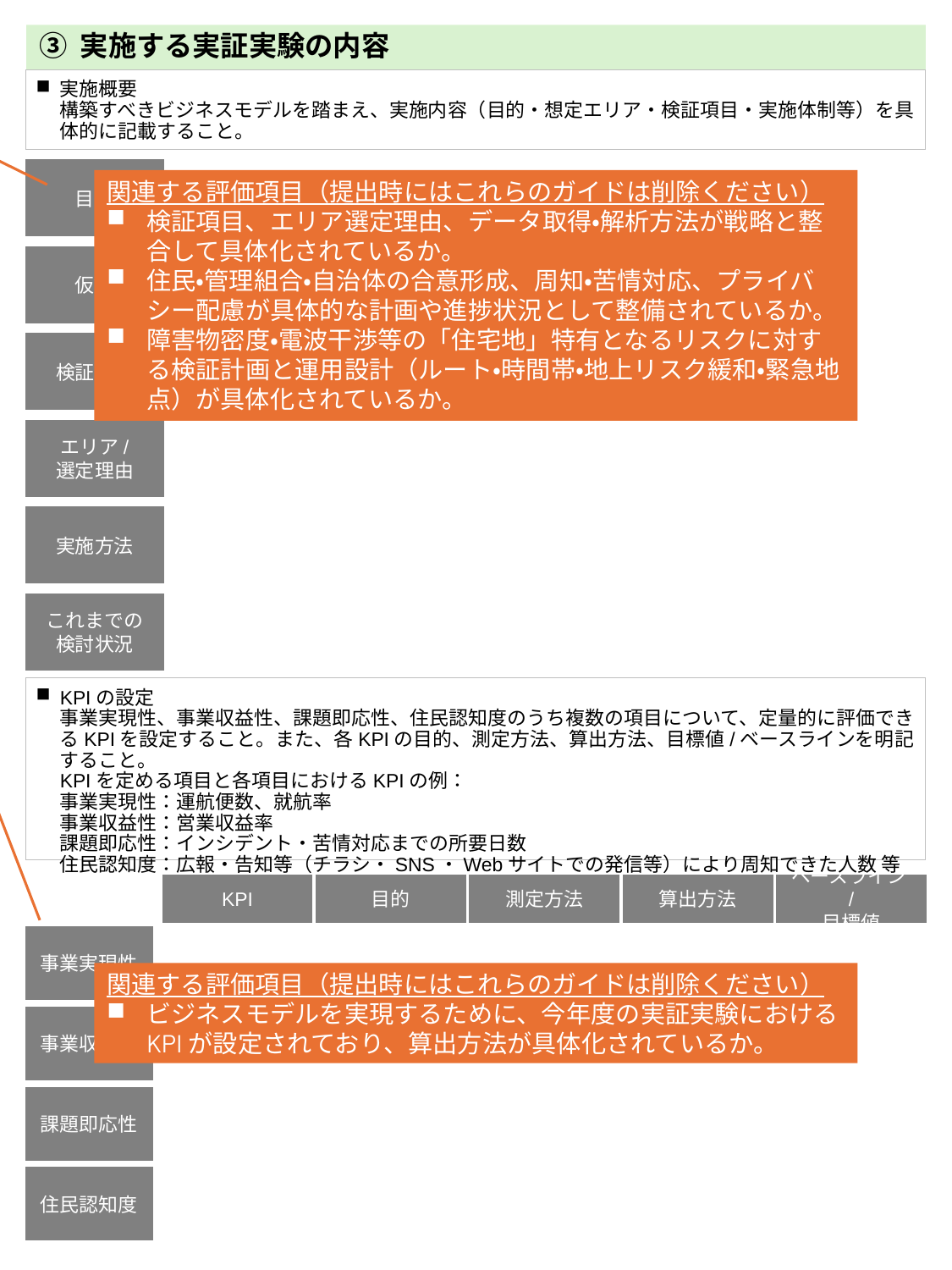

# ③ 実施する実証実験の内容
実施概要
構築すべきビジネスモデルを踏まえ、実施内容（目的・想定エリア・検証項目・実施体制等）を具体的に記載すること。

評価項目に則した内容が記載されていればフォーマットは問いません。
関連する評価項目（提出時にはこれらのガイドは削除ください）
検証項目、エリア選定理由、データ取得・解析方法が戦略と整合して具体化されているか。
住民・管理組合・自治体の合意形成、周知・苦情対応、プライバシー配慮が具体的な計画や進捗状況として整備されているか。
障害物密度・電波干渉等の「住宅地」特有となるリスクに対する検証計画と運用設計（ルート・時間帯・地上リスク緩和・緊急地点）が具体化されているか。
評価項目に則した内容が記載されていればフォーマットは問いません。
関連する評価項目（提出時にはこれらのガイドは削除ください）
ビジネスモデルを実現するために、今年度の実証実験におけるKPIが設定されており、算出方法が具体化されているか。
目的
仮説
検証項目
エリア/
選定理由
実施方法
これまでの
検討状況
KPIの設定
事業実現性、事業収益性、課題即応性、住民認知度のうち複数の項目について、定量的に評価できるKPIを設定すること。また、各KPIの目的、測定方法、算出方法、目標値/ベースラインを明記すること。
KPIを定める項目と各項目におけるKPIの例：
事業実現性：運航便数、就航率
事業収益性：営業収益率
課題即応性：インシデント・苦情対応までの所要日数
住民認知度：広報・告知等（チラシ・SNS・Webサイトでの発信等）により周知できた人数 等

KPI
目的
測定方法
算出方法
ベースライン/
目標値
事業実現性
事業収益性
課題即応性
住民認知度